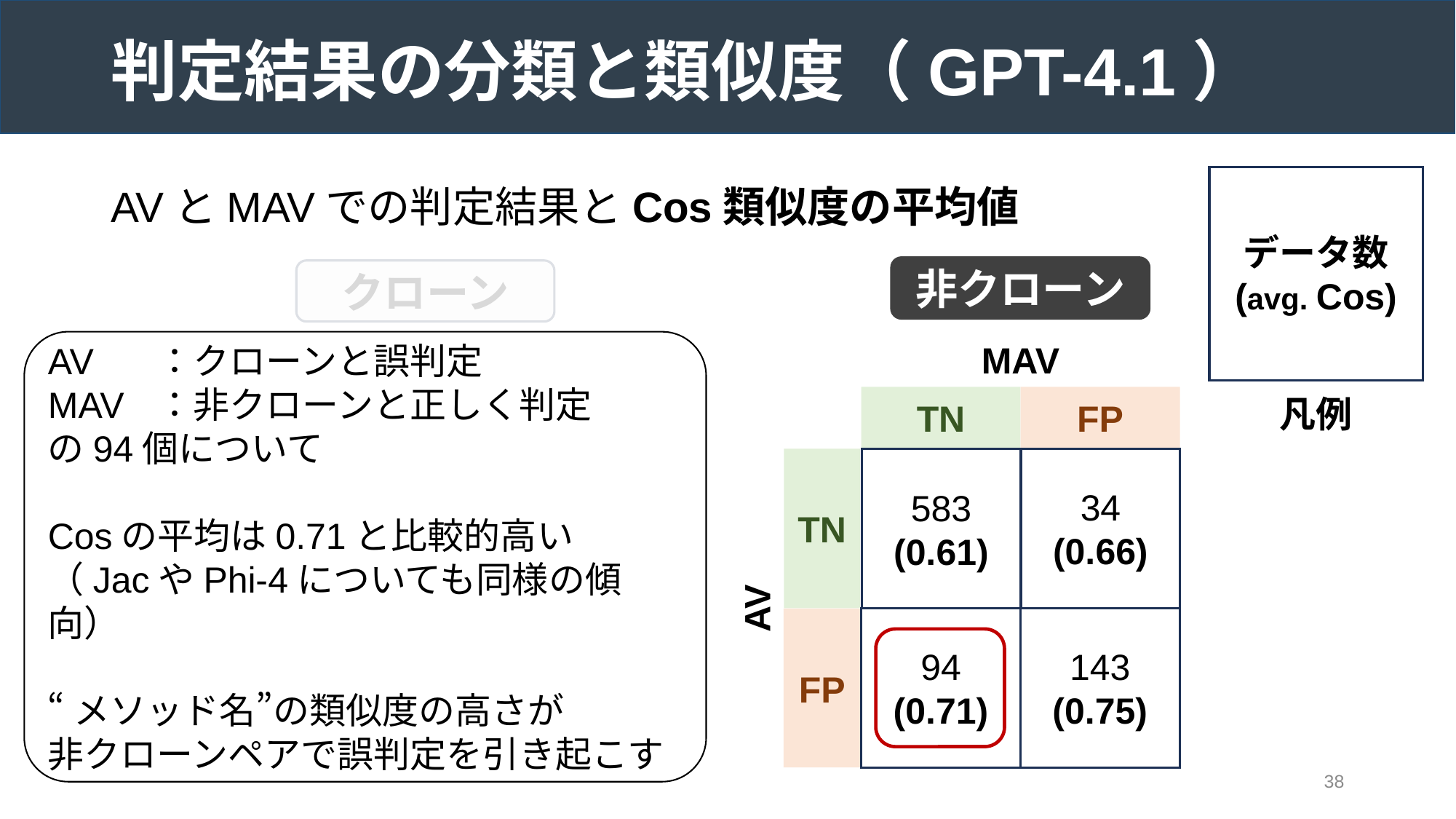

# 判定結果の分類と類似度（GPT-4.1）
データ数
(avg. Cos)
AVとMAVでの判定結果とCos類似度の平均値

非クローン
クローン
AV	：クローンと誤判定
MAV	：非クローンと正しく判定
の94個について
Cosの平均は0.71と比較的高い
（JacやPhi-4についても同様の傾向）

“メソッド名”の類似度の高さが
非クローンペアで誤判定を引き起こす
MAV
MAV
凡例
TP
FN
TN
FP
TP
TN
1142
(0.74)
34
(0.66)
42
(0.64)
583
(0.61)
AV
AV
41
(0.65)
117
(0.68)
94
(0.71)
143
(0.75)
FN
FP

38